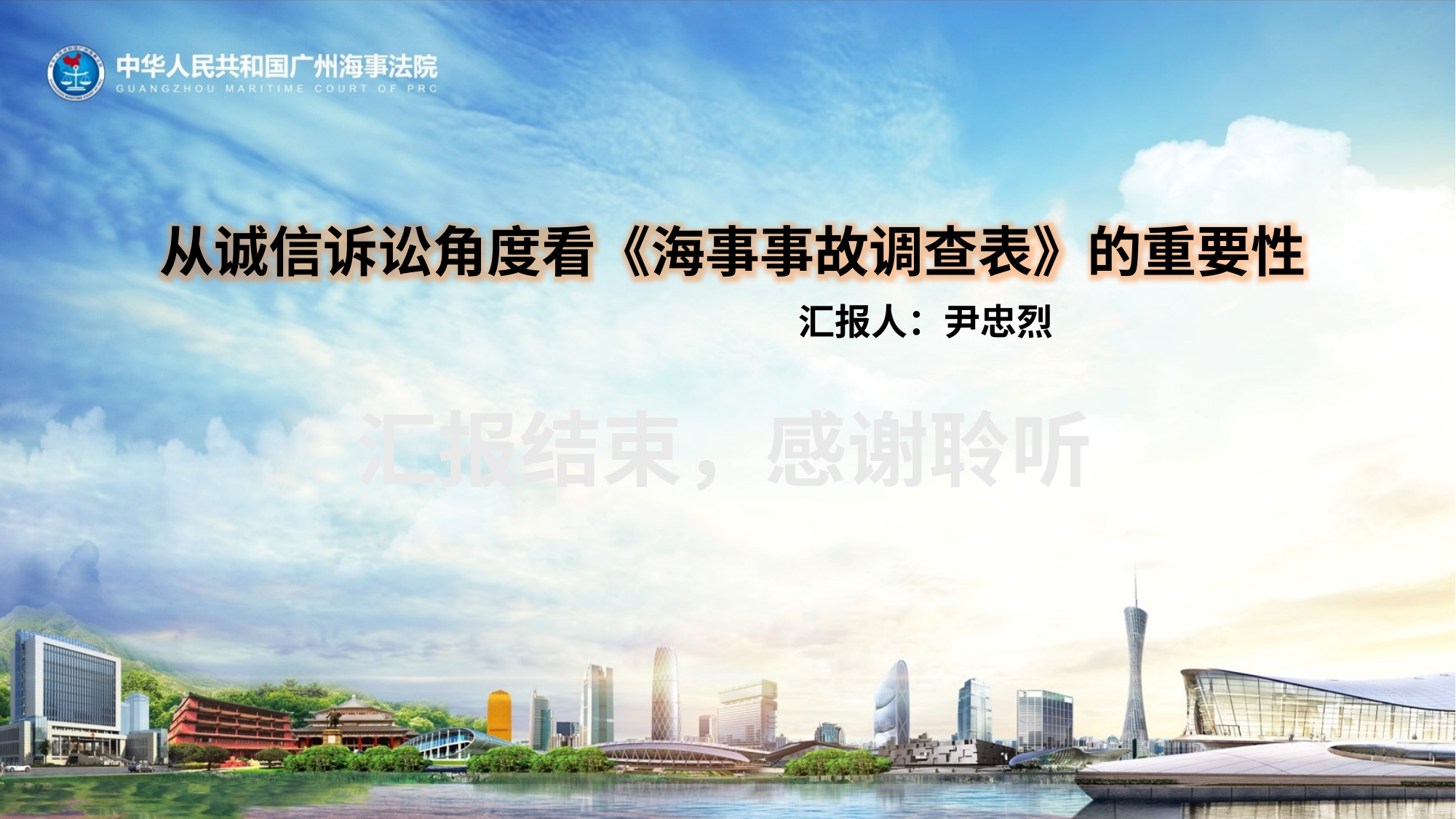

从诚信诉讼角度看《海事事故调查表》的重要性
汇报人：尹忠烈
汇报结束，感谢聆听